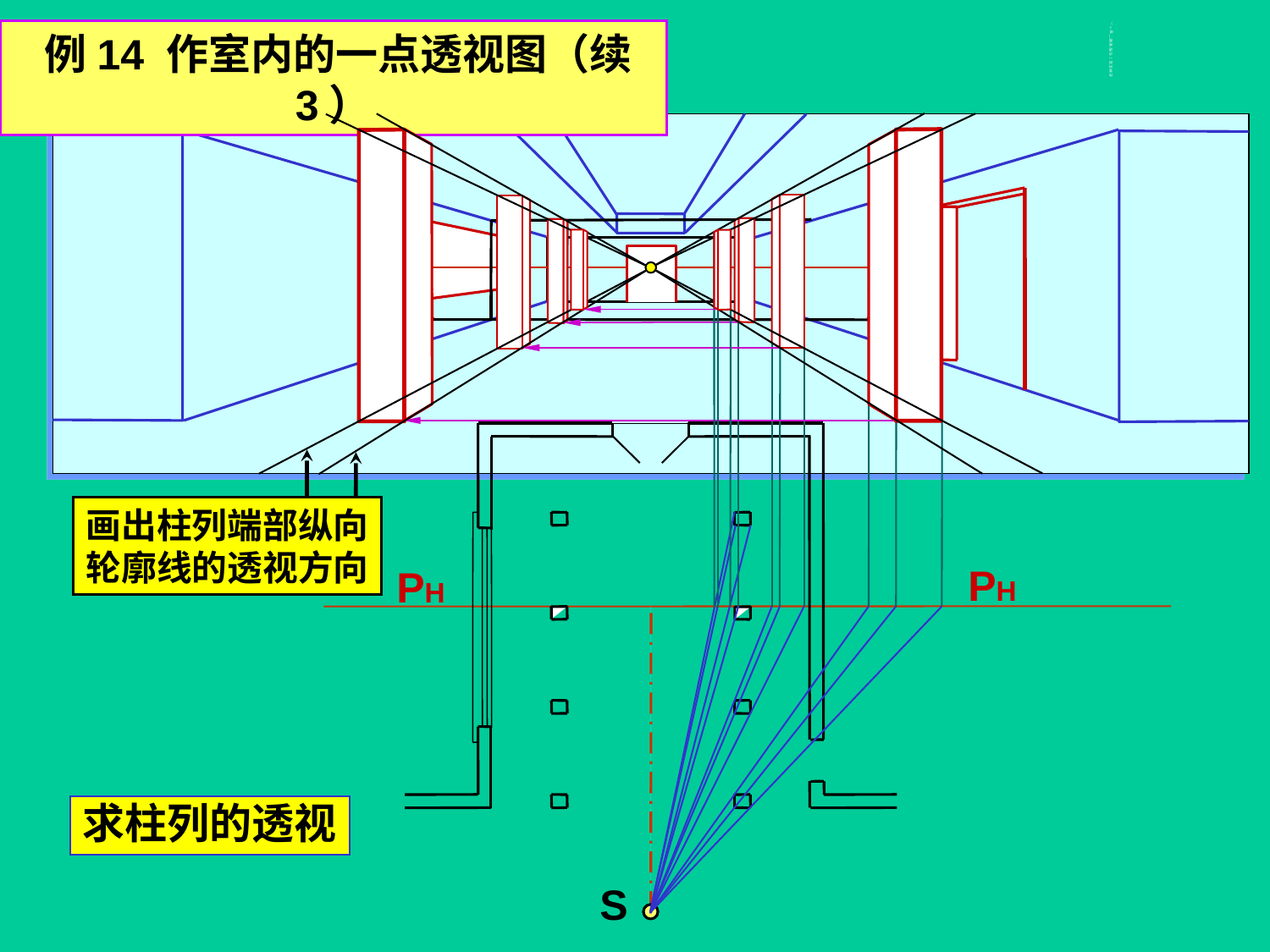

例14 作室内的一点透视图（续3）
# 作室内的一点透视图（续3）

PH
PH

S

h
h

X
X

画出柱列端部纵向
轮廓线的透视方向

求柱列的透视